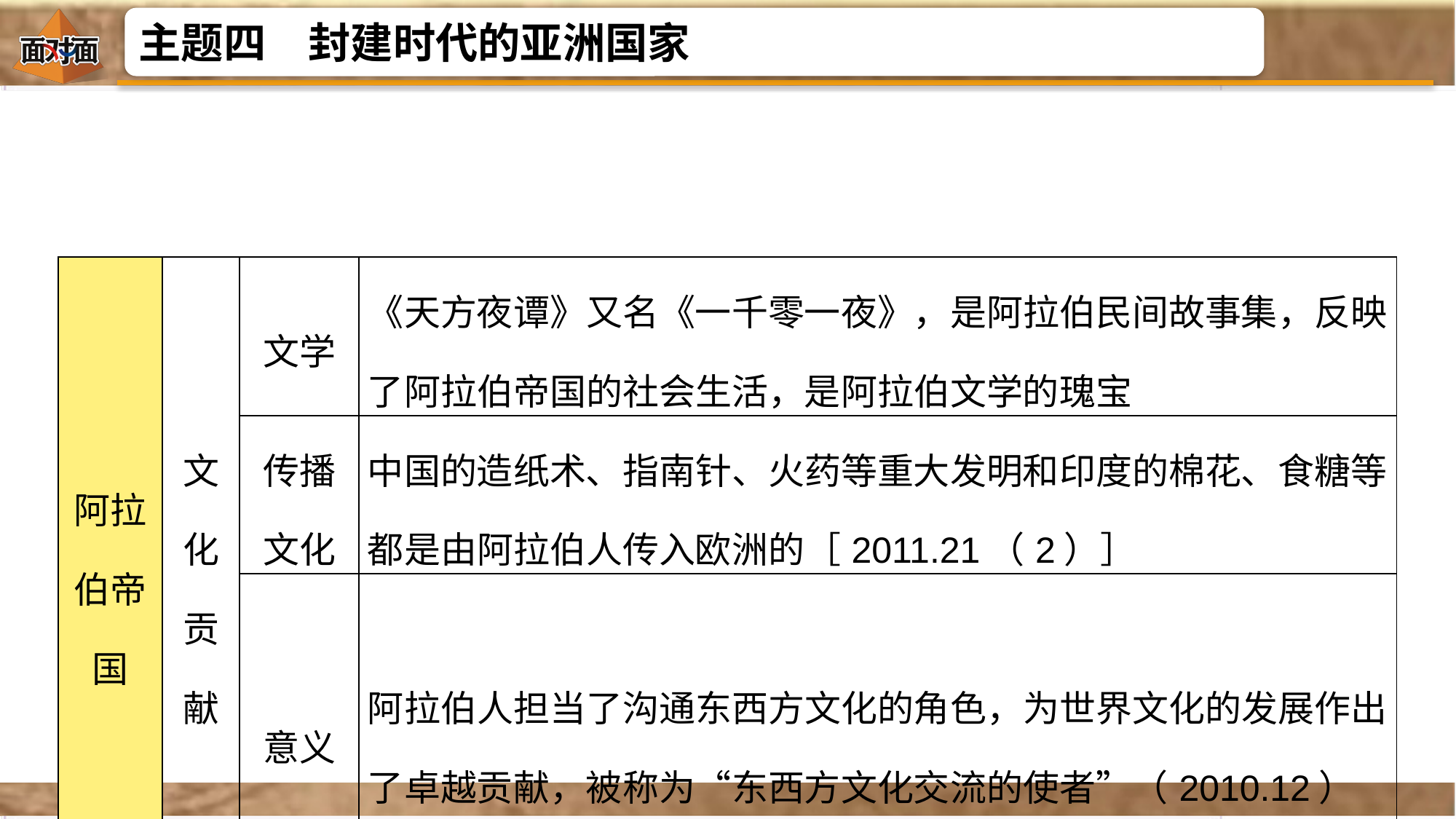

| 阿拉伯帝国 | 文化贡献 | 文学 | 《天方夜谭》又名《一千零一夜》，是阿拉伯民间故事集，反映了阿拉伯帝国的社会生活，是阿拉伯文学的瑰宝 |
| --- | --- | --- | --- |
|  |  | 传播文化 | 中国的造纸术、指南针、火药等重大发明和印度的棉花、食糖等都是由阿拉伯人传入欧洲的［2011.21（2）］ |
|  |  | 意义 | 阿拉伯人担当了沟通东西方文化的角色，为世界文化的发展作出了卓越贡献，被称为“东西方文化交流的使者”（2010.12） |